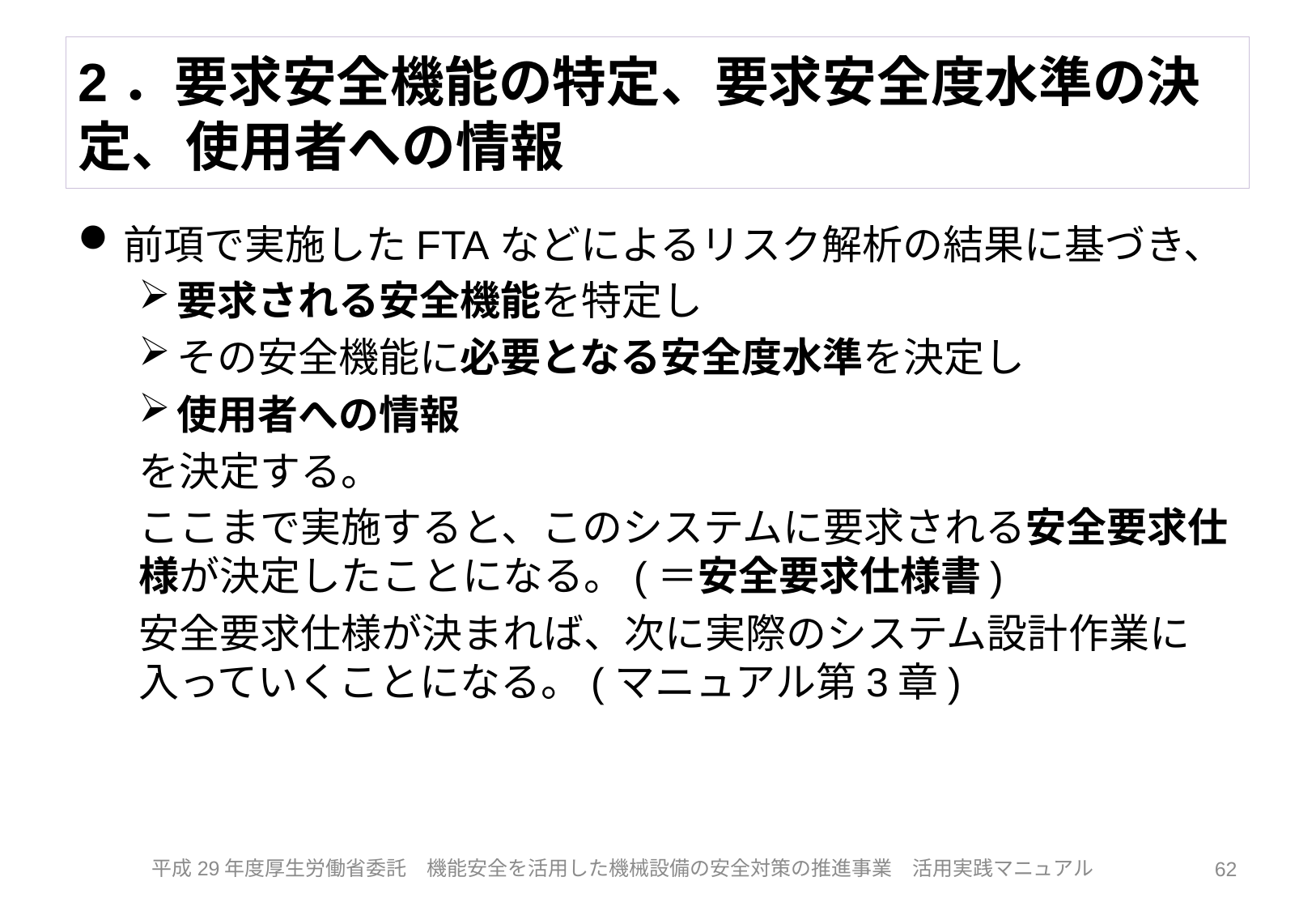

# 2．要求安全機能の特定、要求安全度水準の決定、使用者への情報
前項で実施したFTAなどによるリスク解析の結果に基づき、
要求される安全機能を特定し
その安全機能に必要となる安全度水準を決定し
使用者への情報
を決定する。
ここまで実施すると、このシステムに要求される安全要求仕様が決定したことになる。(＝安全要求仕様書)
安全要求仕様が決まれば、次に実際のシステム設計作業に入っていくことになる。(マニュアル第3章)

62
平成29年度厚生労働省委託　機能安全を活用した機械設備の安全対策の推進事業　活用実践マニュアル